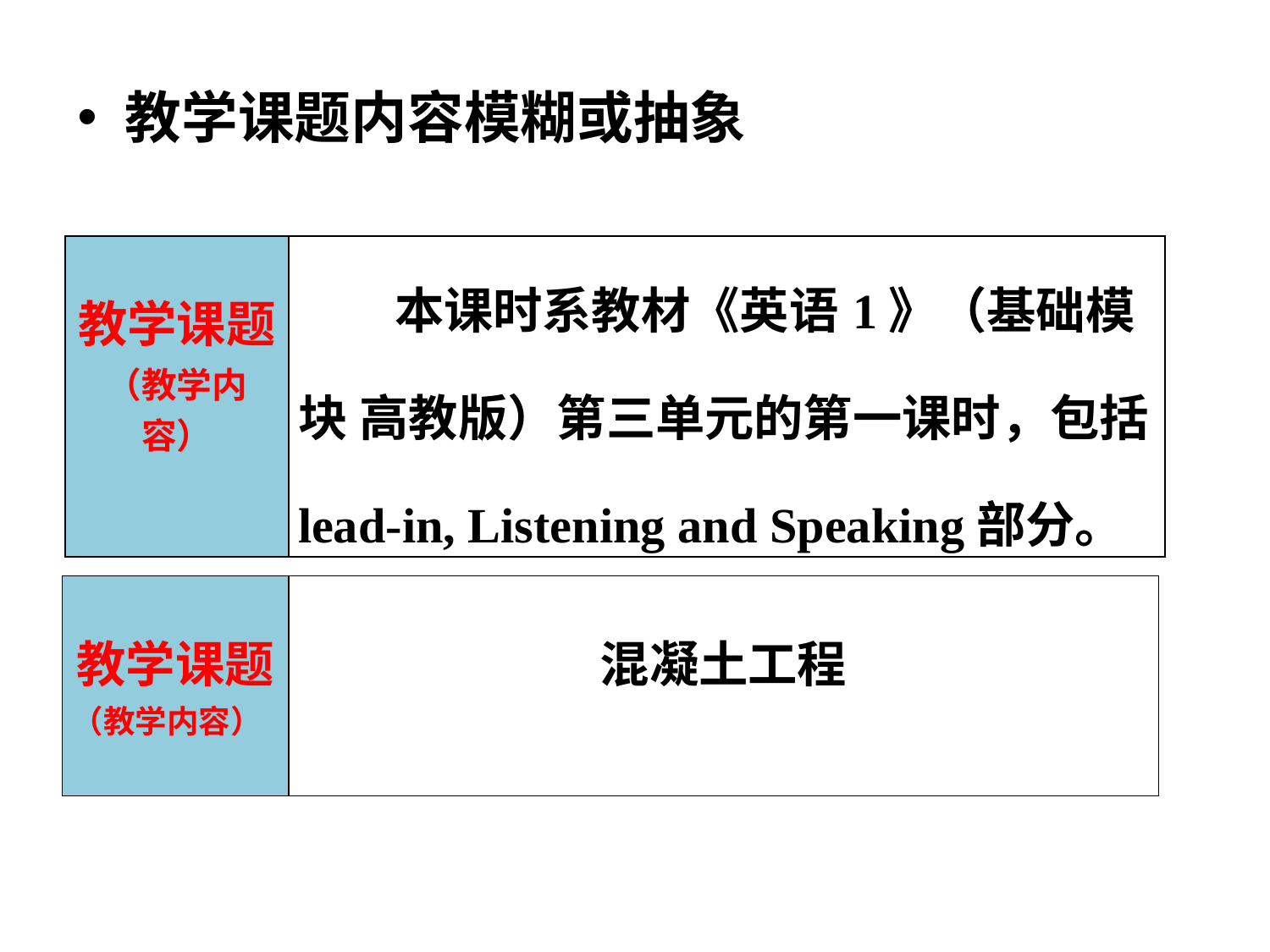

教学课题内容模糊或抽象
| 教学课题 （教学内容） | 本课时系教材《英语1》（基础模块 高教版）第三单元的第一课时，包括lead-in, Listening and Speaking部分。 |
| --- | --- |
| 教学课题 （教学内容） | 混凝土工程 |
| --- | --- |